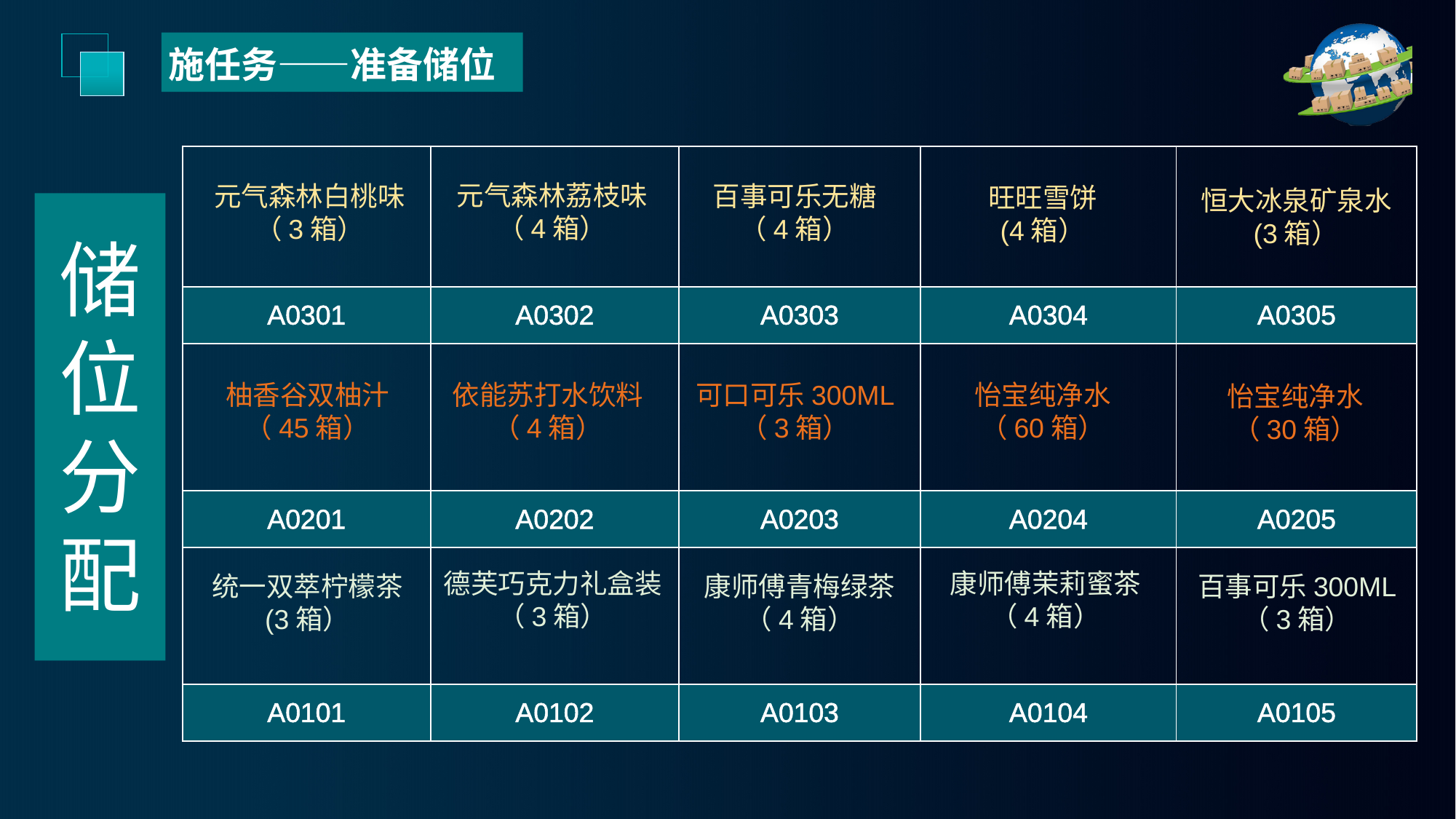

施任务——准备储位
|  |  |  |  |  |
| --- | --- | --- | --- | --- |
| A0301 | A0302 | A0303 | A0304 | A0305 |
|  |  |  |  |  |
| A0201 | A0202 | A0203 | A0204 | A0205 |
|  |  |  |  |  |
| A0101 | A0102 | A0103 | A0104 | A0105 |
元气森林荔枝味
（4箱）
元气森林白桃味
（3箱）
百事可乐无糖
（4箱）
旺旺雪饼
(4箱）
恒大冰泉矿泉水
(3箱）

储位分配
柚香谷双柚汁
（45箱）
可口可乐300ML
（3箱）
依能苏打水饮料
（4箱）
怡宝纯净水
（60箱）
怡宝纯净水
（30箱）
德芙巧克力礼盒装
（3箱）
康师傅茉莉蜜茶
（4箱）
统一双萃柠檬茶
(3箱）
康师傅青梅绿茶
（4箱）
百事可乐300ML
（3箱）